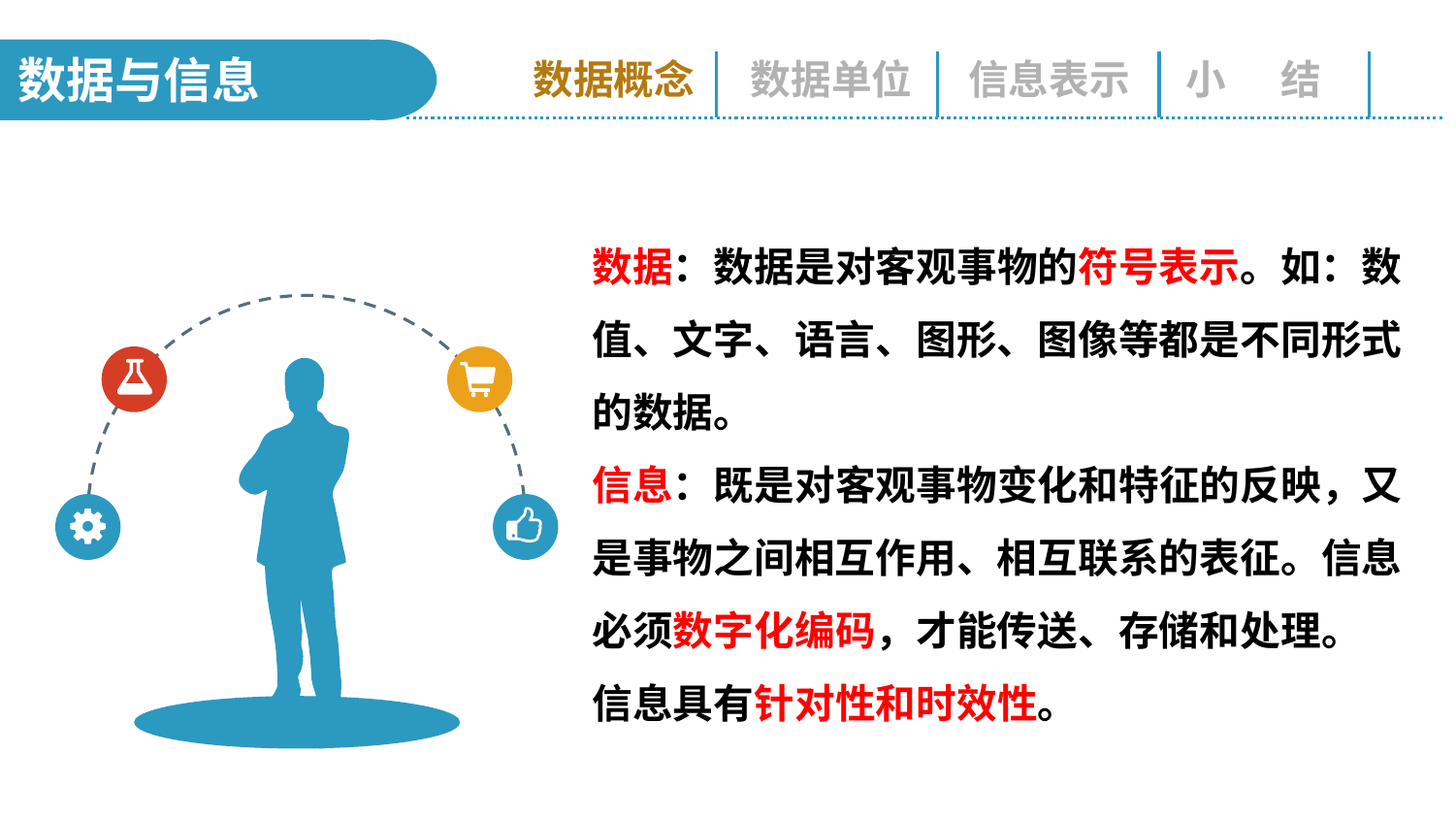

数据与信息
数据概念
数据单位
信息表示
小      结

数据：数据是对客观事物的符号表示。如：数值、文字、语言、图形、图像等都是不同形式的数据。
信息：既是对客观事物变化和特征的反映，又是事物之间相互作用、相互联系的表征。信息必须数字化编码，才能传送、存储和处理。 信息具有针对性和时效性。